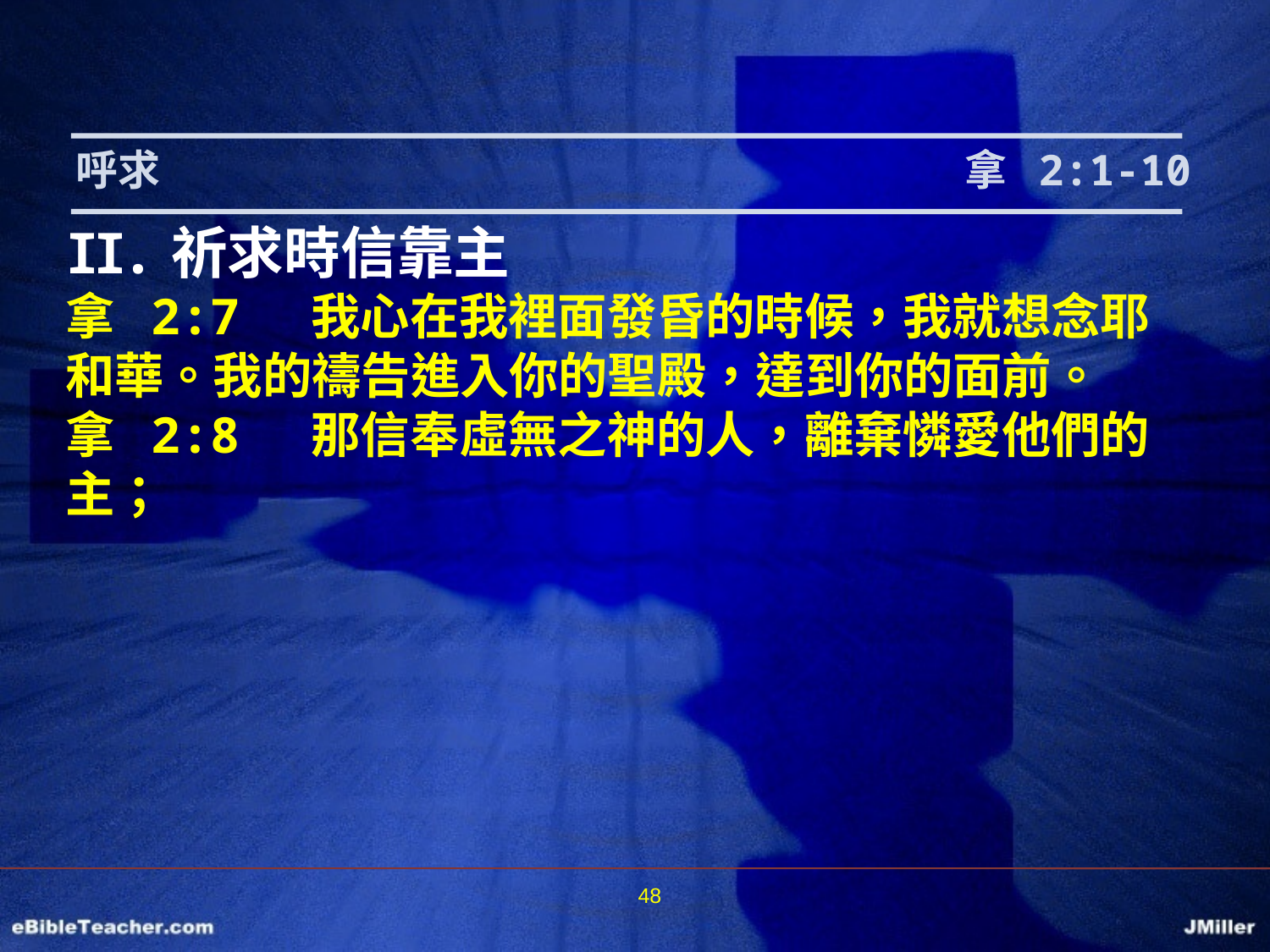

呼求							拿 2:1-10
祈求時信靠主
拿 2:7  我心在我裡面發昏的時候，我就想念耶和華。我的禱告進入你的聖殿，達到你的面前。
拿 2:8  那信奉虛無之神的人，離棄憐愛他們的主；